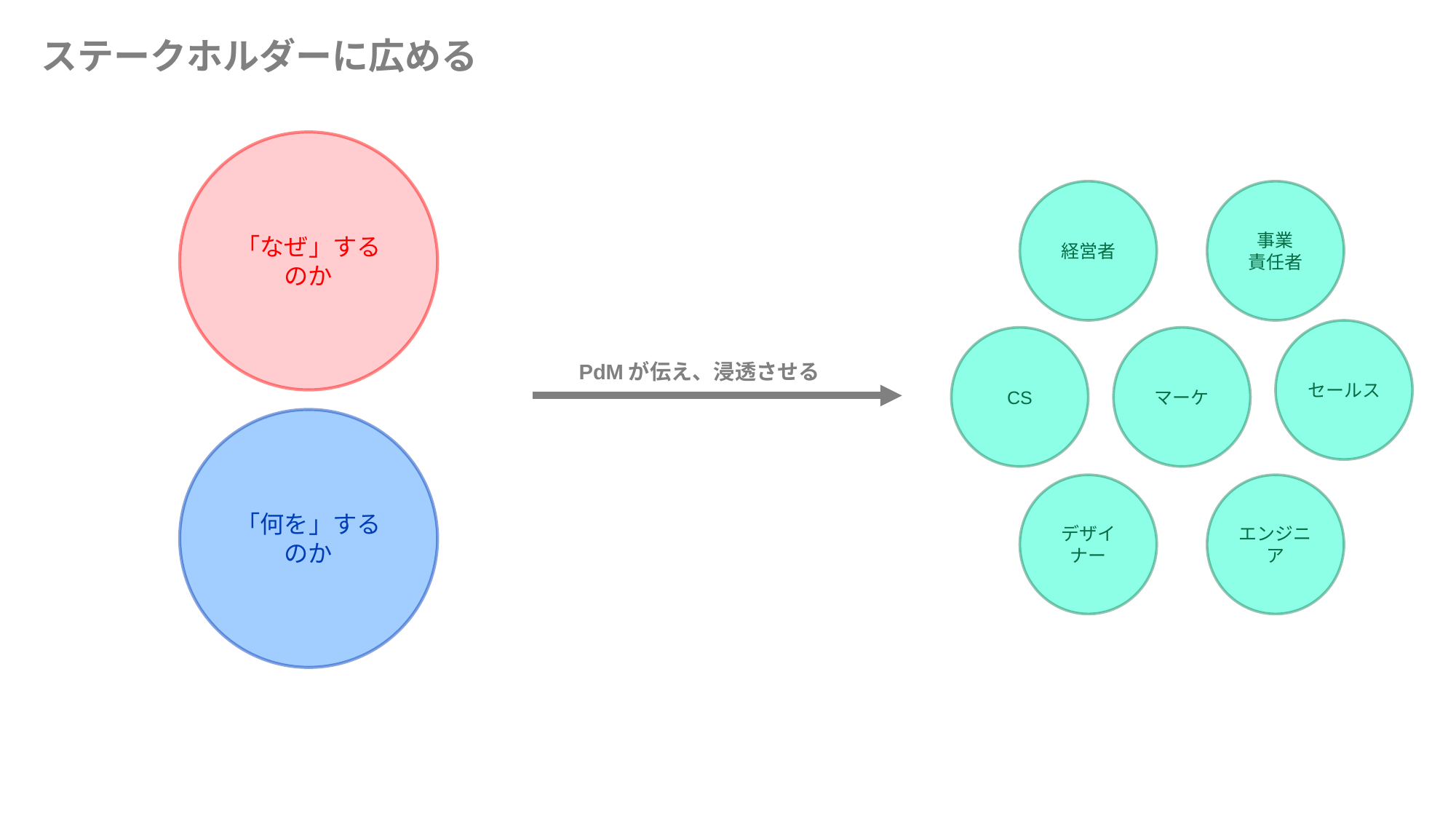

ステークホルダーに広める
「なぜ」するのか
経営者
事業
責任者
セールス
CS
マーケ
PdMが伝え、浸透させる
「何を」するのか
デザイナー
エンジニア